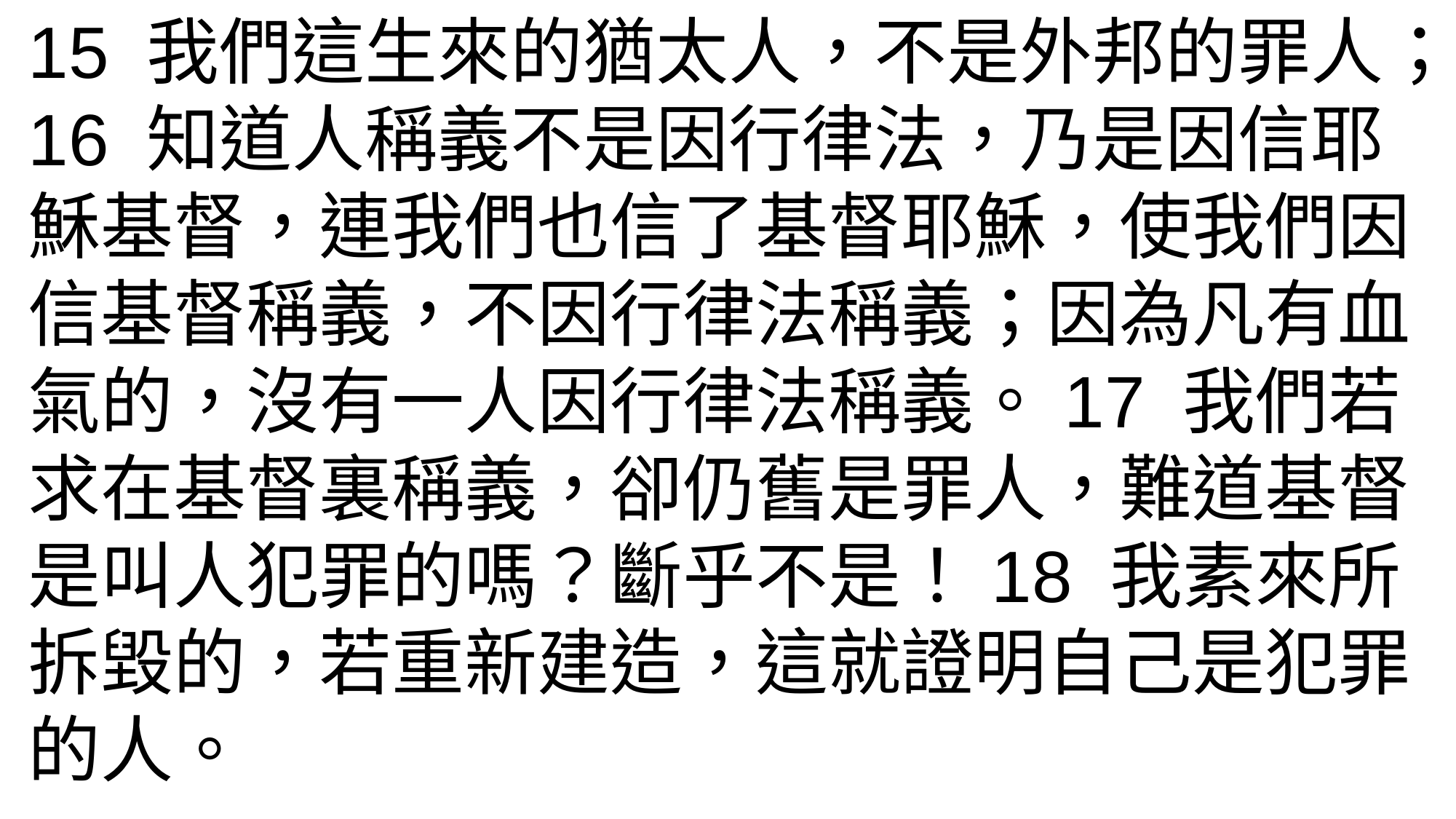

15 我們這生來的猶太人，不是外邦的罪人；16 知道人稱義不是因行律法，乃是因信耶穌基督，連我們也信了基督耶穌，使我們因信基督稱義，不因行律法稱義；因為凡有血氣的，沒有一人因行律法稱義。17 我們若求在基督裏稱義，卻仍舊是罪人，難道基督是叫人犯罪的嗎？斷乎不是！18 我素來所拆毀的，若重新建造，這就證明自己是犯罪的人。